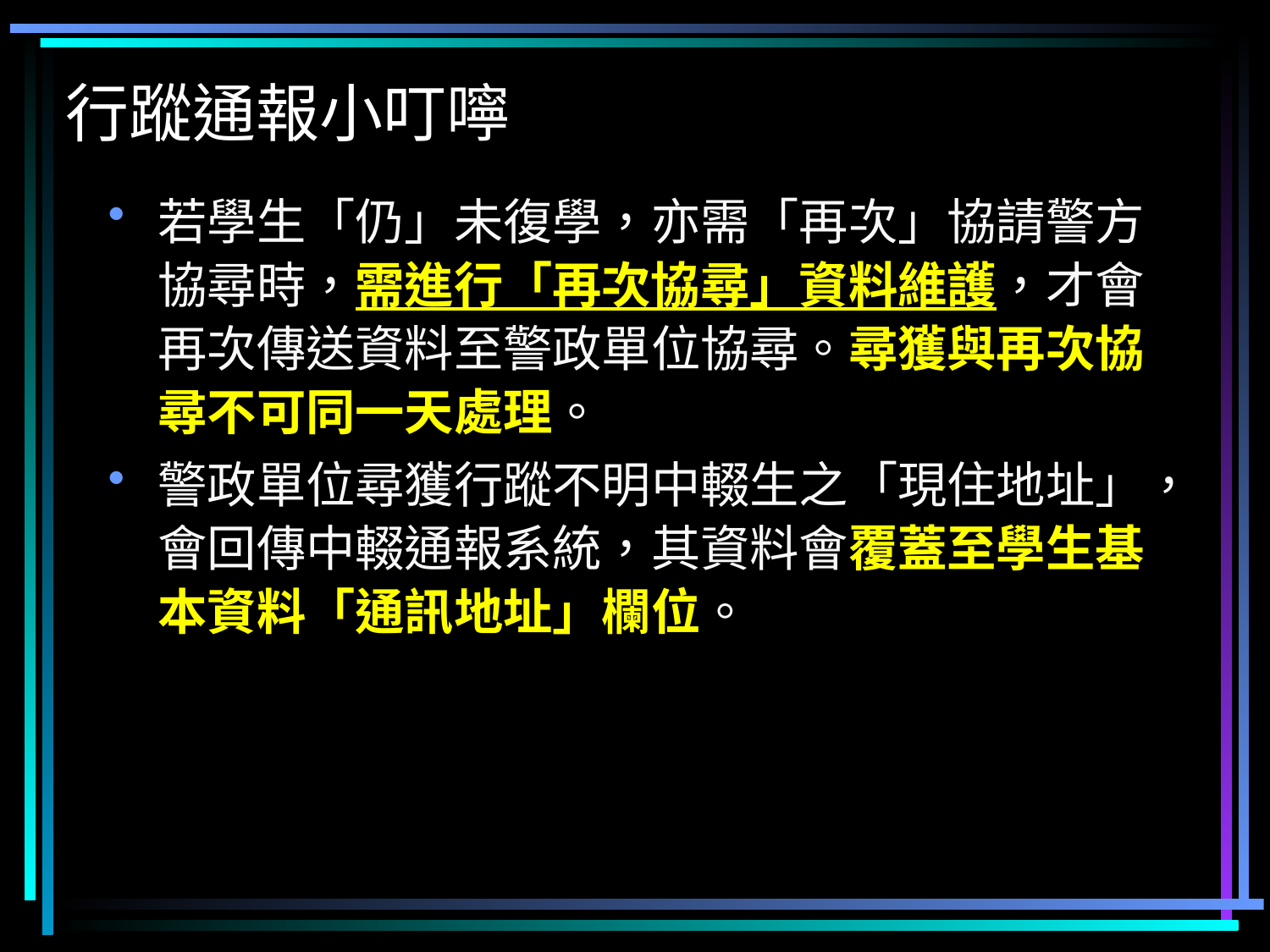

行蹤通報小叮嚀
若學生「仍」未復學，亦需「再次」協請警方協尋時，需進行「再次協尋」資料維護，才會再次傳送資料至警政單位協尋。尋獲與再次協尋不可同一天處理。
警政單位尋獲行蹤不明中輟生之「現住地址」，會回傳中輟通報系統，其資料會覆蓋至學生基本資料「通訊地址」欄位。